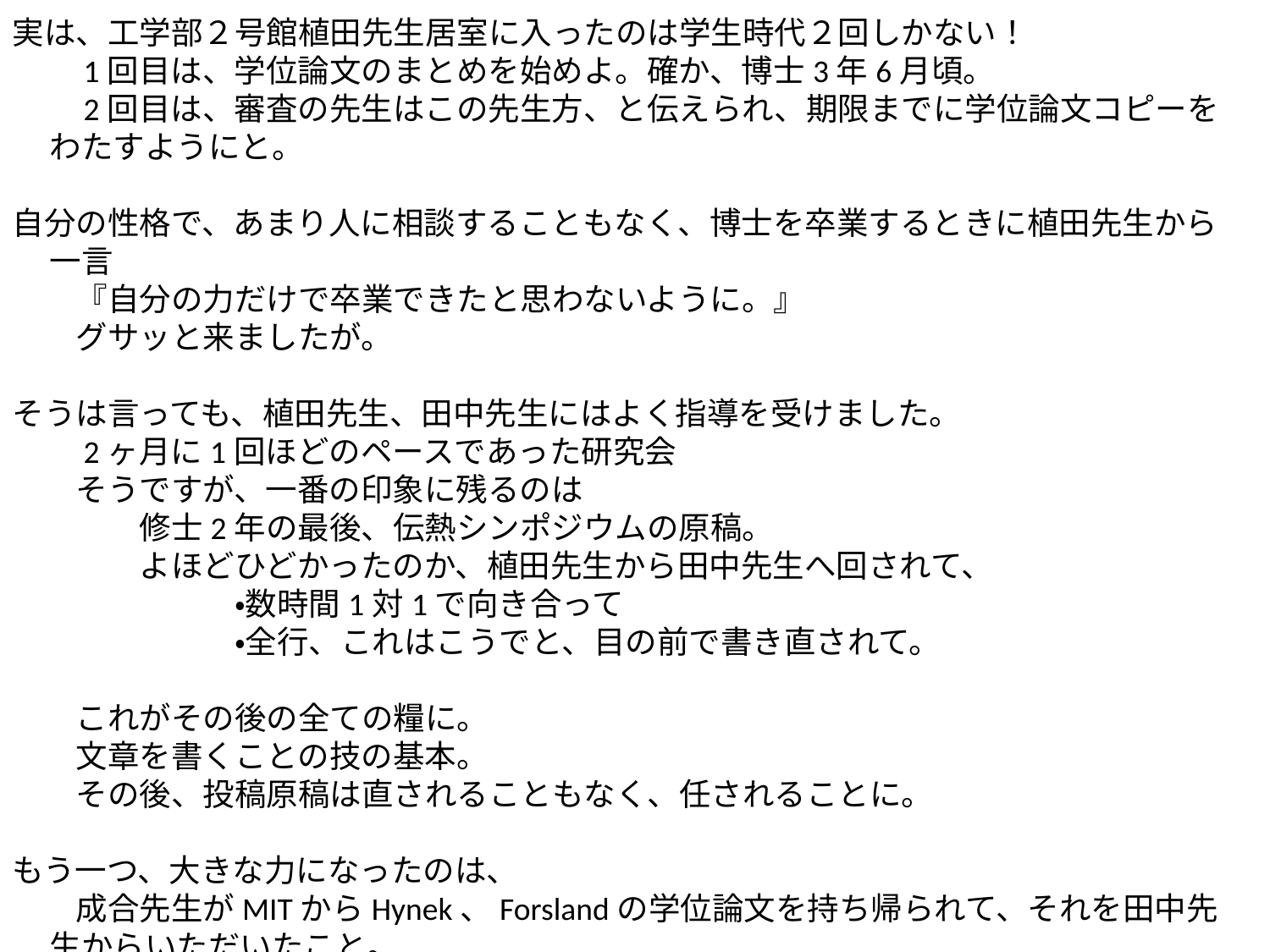

実は、工学部２号館植田先生居室に入ったのは学生時代２回しかない！
　　1回目は、学位論文のまとめを始めよ。確か、博士3年6月頃。
　　2回目は、審査の先生はこの先生方、と伝えられ、期限までに学位論文コピーをわたすようにと。

自分の性格で、あまり人に相談することもなく、博士を卒業するときに植田先生から一言
　　『自分の力だけで卒業できたと思わないように。』
　　グサッと来ましたが。

そうは言っても、植田先生、田中先生にはよく指導を受けました。
　　2ヶ月に1回ほどのペースであった研究会
　　そうですが、一番の印象に残るのは
　　　　修士2年の最後、伝熱シンポジウムの原稿。
　　　　よほどひどかったのか、植田先生から田中先生へ回されて、
　　　　　　　・数時間1対1で向き合って
　　　　　　　・全行、これはこうでと、目の前で書き直されて。

　　これがその後の全ての糧に。
　　文章を書くことの技の基本。
　　その後、投稿原稿は直されることもなく、任されることに。

もう一つ、大きな力になったのは、
　　成合先生がMITからHynek、Forslandの学位論文を持ち帰られて、それを田中先生からいただいたこと。